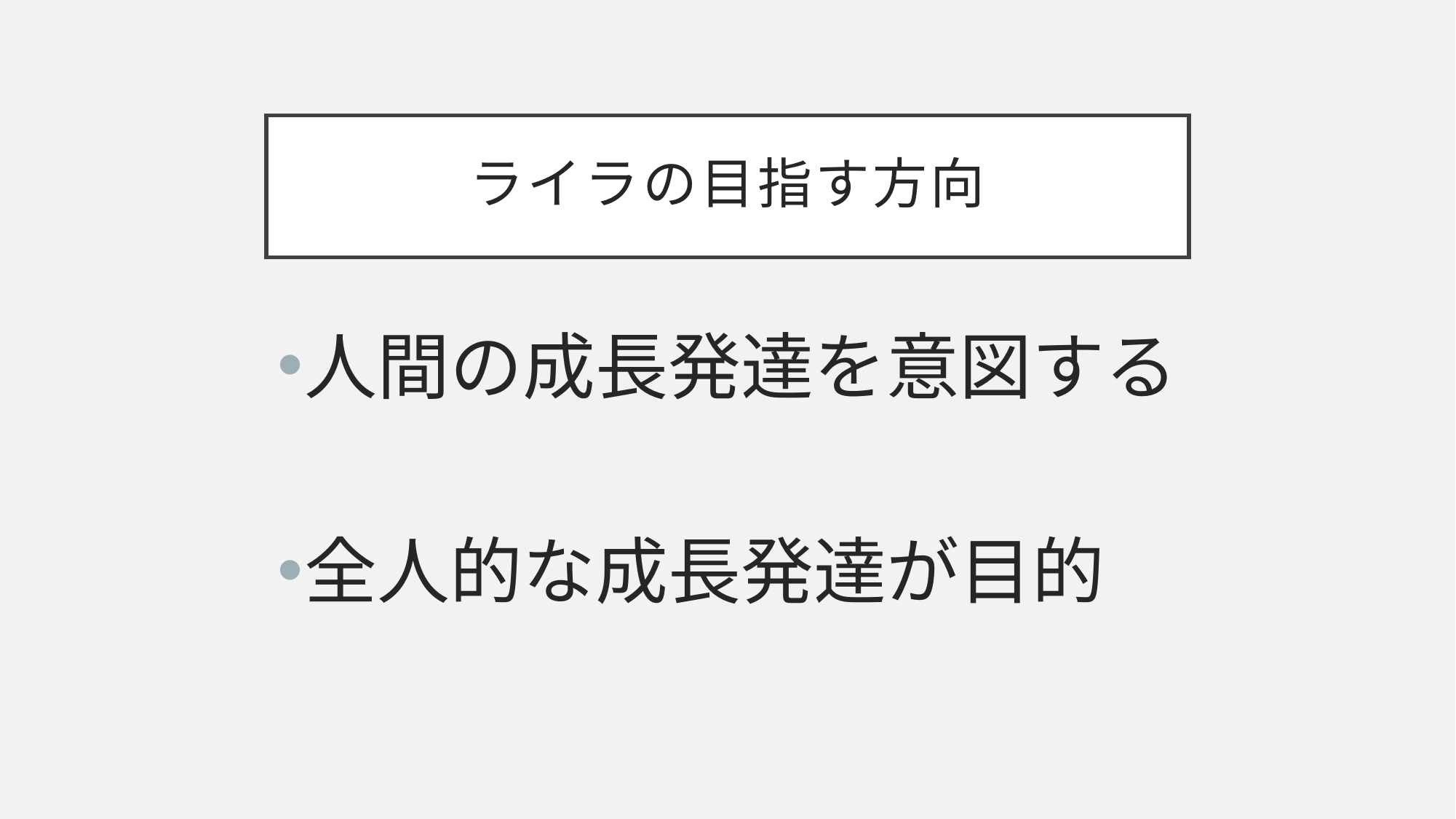

# ライラの目指す方向
人間の成長発達を意図する

全人的な成長発達が目的